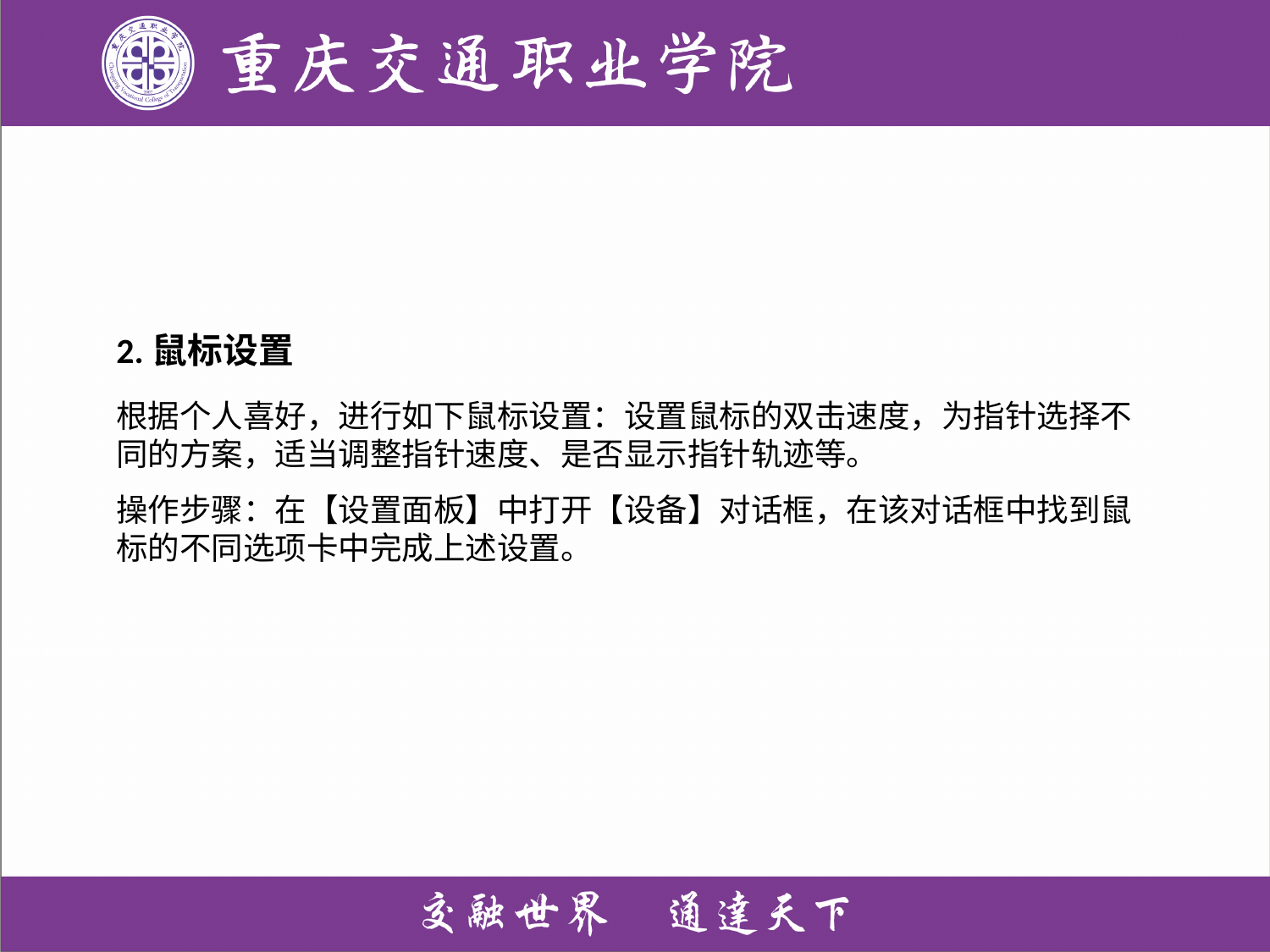

2.鼠标设置
根据个人喜好，进行如下鼠标设置：设置鼠标的双击速度，为指针选择不同的方案，适当调整指针速度、是否显示指针轨迹等。
操作步骤：在【设置面板】中打开【设备】对话框，在该对话框中找到鼠标的不同选项卡中完成上述设置。